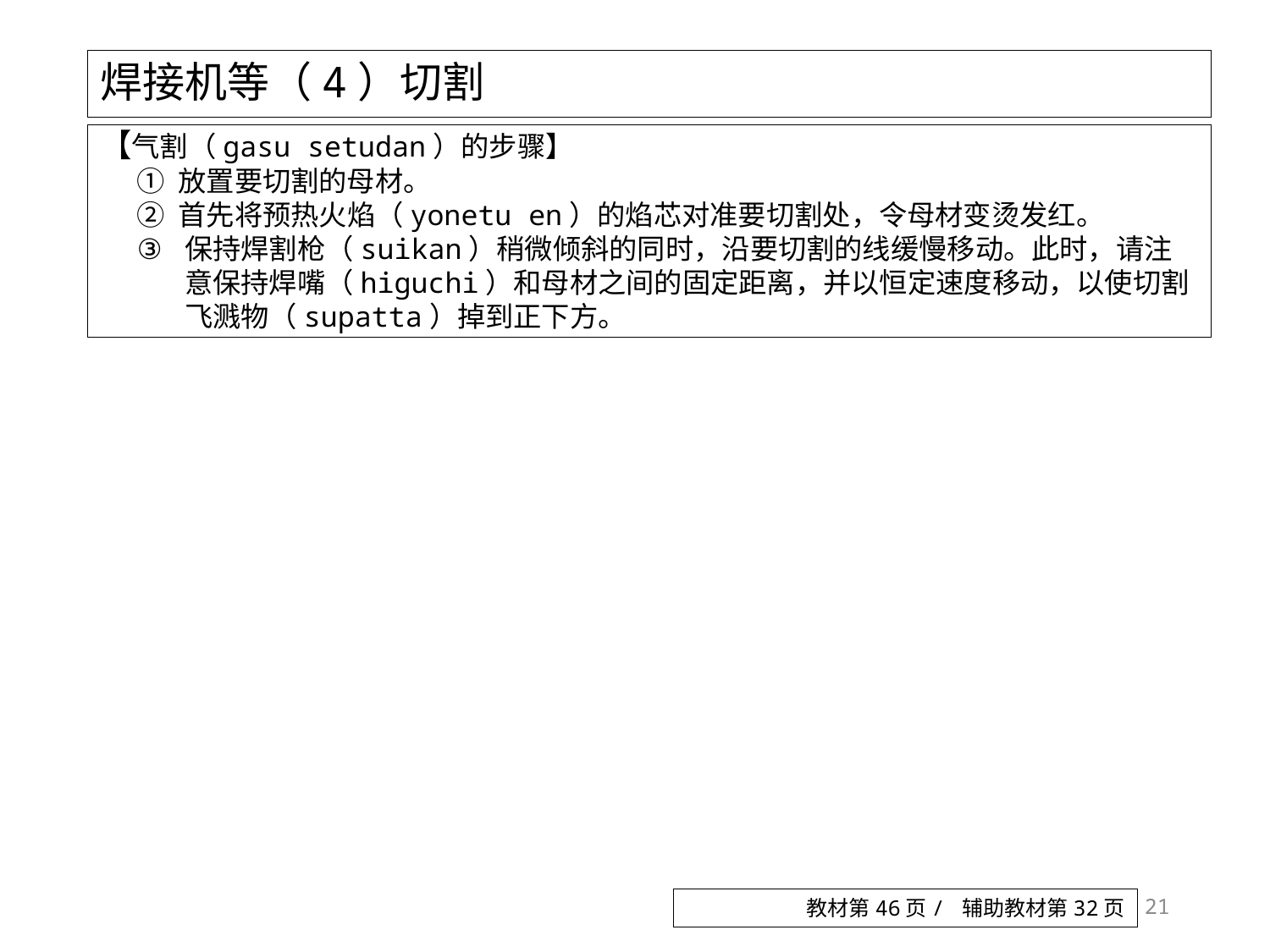

# 焊接机等（4）切割
【气割（gasu setudan）的步骤】
① 放置要切割的母材。
② 首先将预热火焰（yonetu en）的焰芯对准要切割处，令母材变烫发红。
保持焊割枪（suikan）稍微倾斜的同时，沿要切割的线缓慢移动。此时，请注意保持焊嘴（higuchi）和母材之间的固定距离，并以恒定速度移动，以使切割飞溅物（supatta）掉到正下方。
21
教材第46页/ 辅助教材第32页